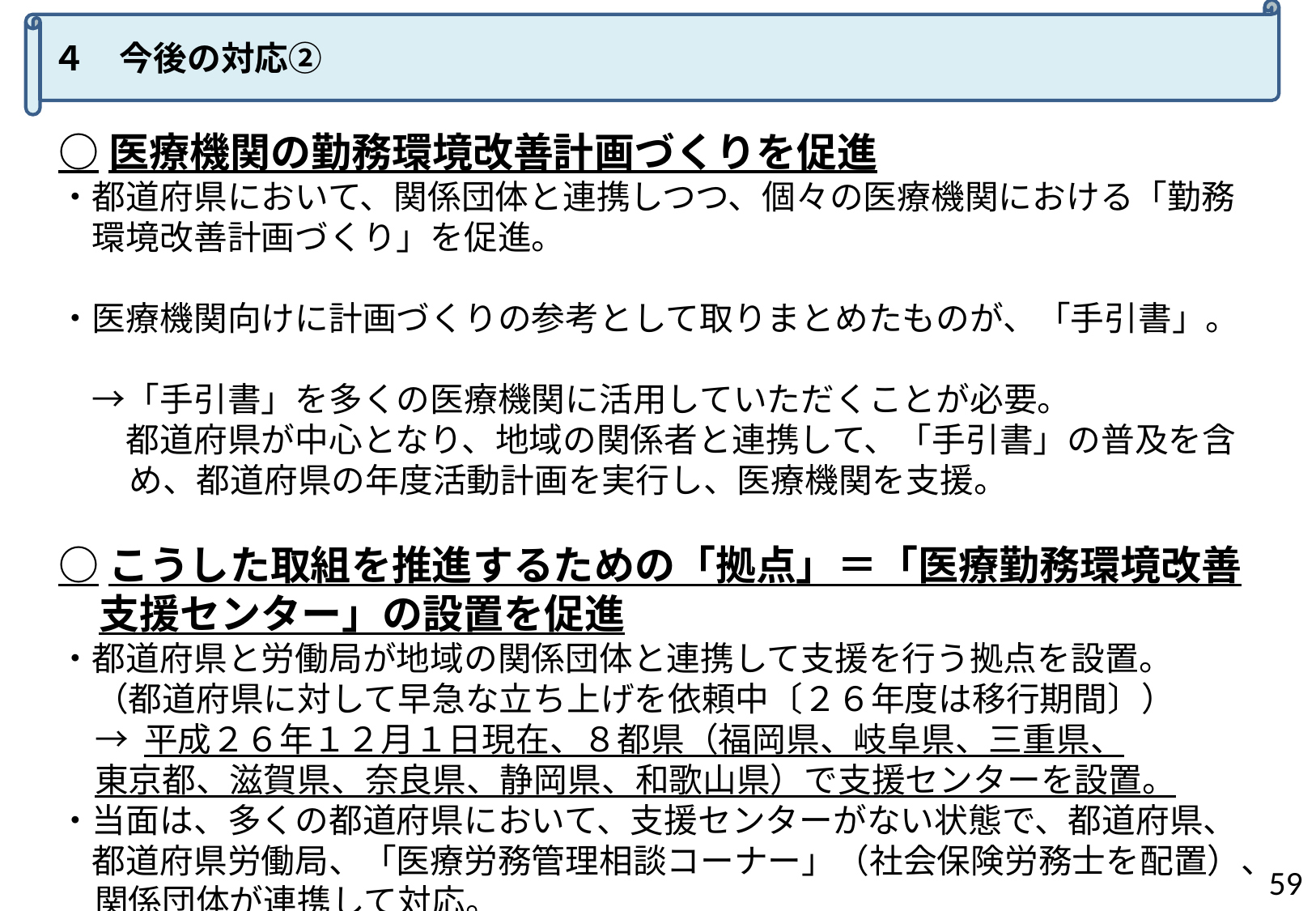

４　今後の対応②
○医療機関の勤務環境改善計画づくりを促進
・都道府県において、関係団体と連携しつつ、個々の医療機関における「勤務
　環境改善計画づくり」を促進。

・医療機関向けに計画づくりの参考として取りまとめたものが、「手引書」。
　→「手引書」を多くの医療機関に活用していただくことが必要。
　　都道府県が中心となり、地域の関係者と連携して、「手引書」の普及を含め、都道府県の年度活動計画を実行し、医療機関を支援。

○こうした取組を推進するための「拠点」＝「医療勤務環境改善
　支援センター」の設置を促進
・都道府県と労働局が地域の関係団体と連携して支援を行う拠点を設置。
（都道府県に対して早急な立ち上げを依頼中〔２６年度は移行期間〕）
→ 平成２６年１２月１日現在、８都県（福岡県、岐阜県、三重県、
東京都、滋賀県、奈良県、静岡県、和歌山県）で支援センターを設置。
・当面は、多くの都道府県において、支援センターがない状態で、都道府県、
　都道府県労働局、「医療労務管理相談コーナー」（社会保険労務士を配置）、関係団体が連携して対応。
59